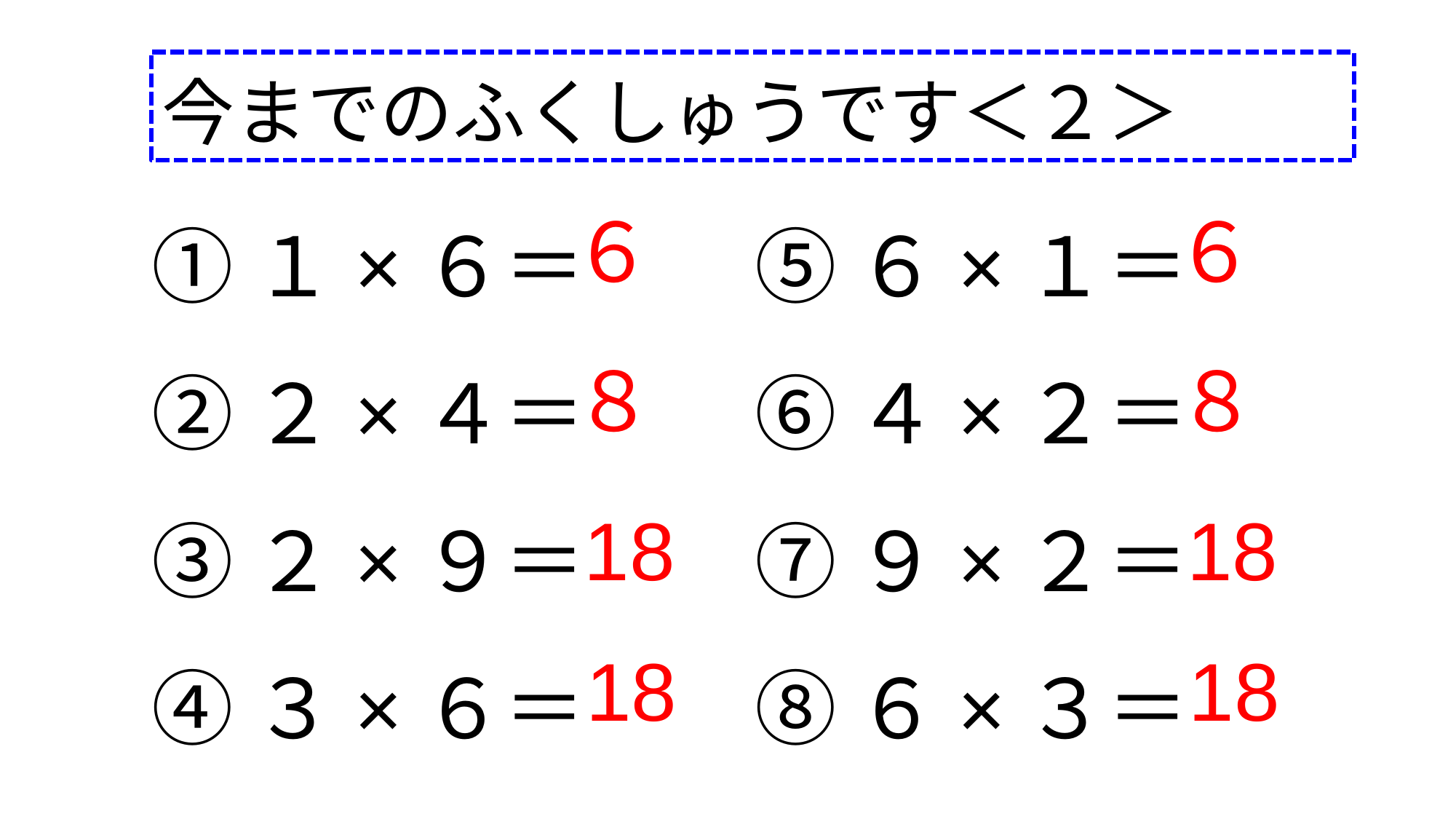

今までのふくしゅうです＜２＞
①１×６＝
②２×４＝
③２×９＝
④３×６＝
⑤６×１＝
⑥４×２＝
⑦９×２＝
⑧６×３＝
６
６
８
８
18
18
18
18